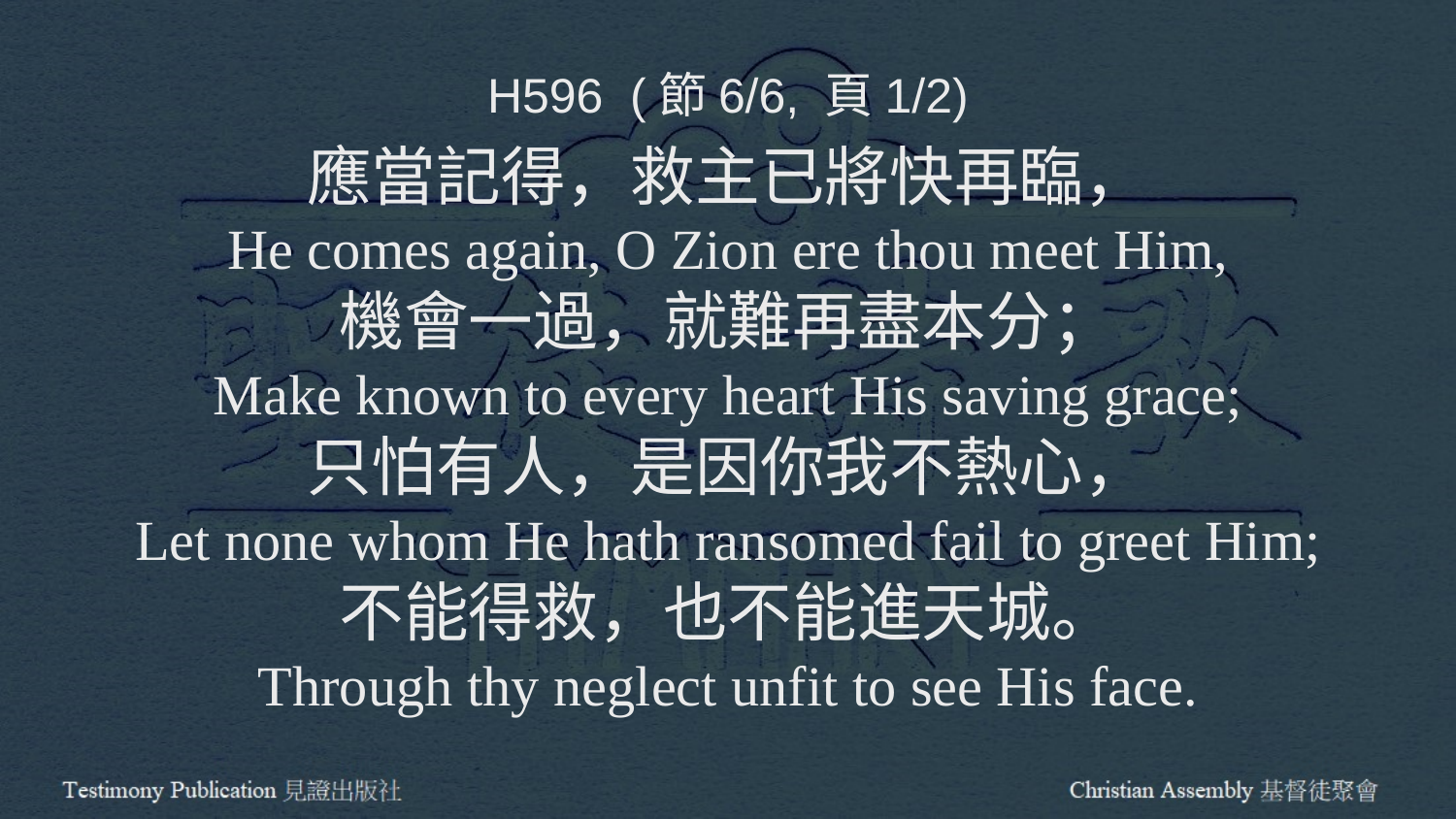

H596  (節6/6, 頁1/2)
應當記得，救主已將快再臨，
He comes again, O Zion ere thou meet Him,
機會一過，就難再盡本分；
Make known to every heart His saving grace;
只怕有人，是因你我不熱心，
Let none whom He hath ransomed fail to greet Him;
不能得救，也不能進天城。
Through thy neglect unfit to see His face.